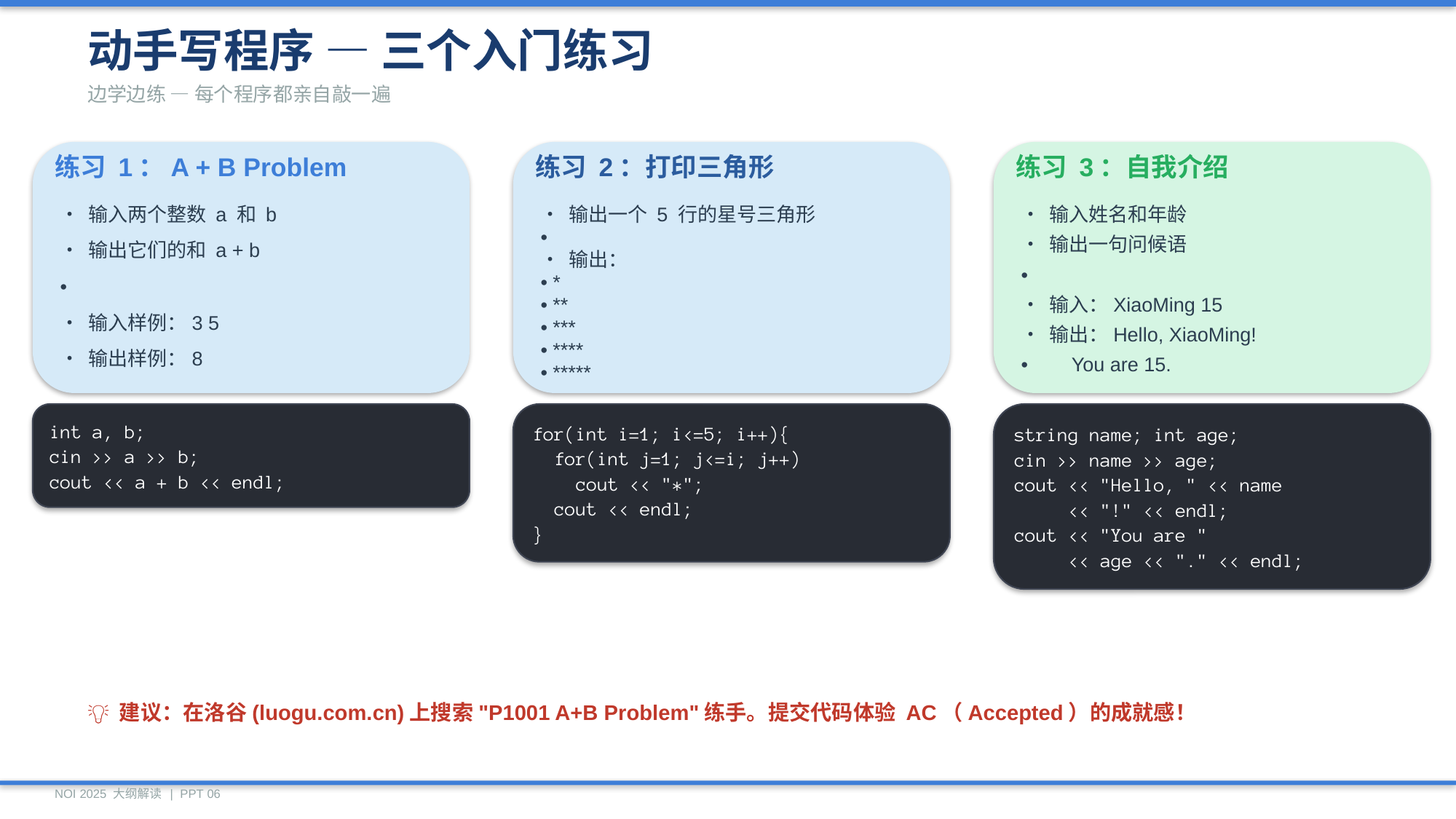

动手写程序 — 三个入门练习
边学边练 — 每个程序都亲自敲一遍

练习 1：A + B Problem
练习 2：打印三角形
练习 3：自我介绍
• 输入两个整数 a 和 b
• 输出一个 5 行的星号三角形
• 输入姓名和年龄
•
• 输出一句问候语
• 输出它们的和 a + b
• 输出：
•
• *
•
• **
• 输入：XiaoMing 15
• 输入样例：3 5
• ***
• 输出：Hello, XiaoMing!
• ****
• 输出样例：8
•        You are 15.
• *****
int a, b;
cin >> a >> b;
cout << a + b << endl;
for(int i=1; i<=5; i++){
  for(int j=1; j<=i; j++)
    cout << "*";
  cout << endl;
}
string name; int age;
cin >> name >> age;
cout << "Hello, " << name
     << "!" << endl;
cout << "You are "
     << age << "." << endl;
💡 建议：在洛谷(luogu.com.cn)上搜索"P1001 A+B Problem"练手。提交代码体验 AC（Accepted）的成就感！

NOI 2025 大纲解读  |  PPT 06